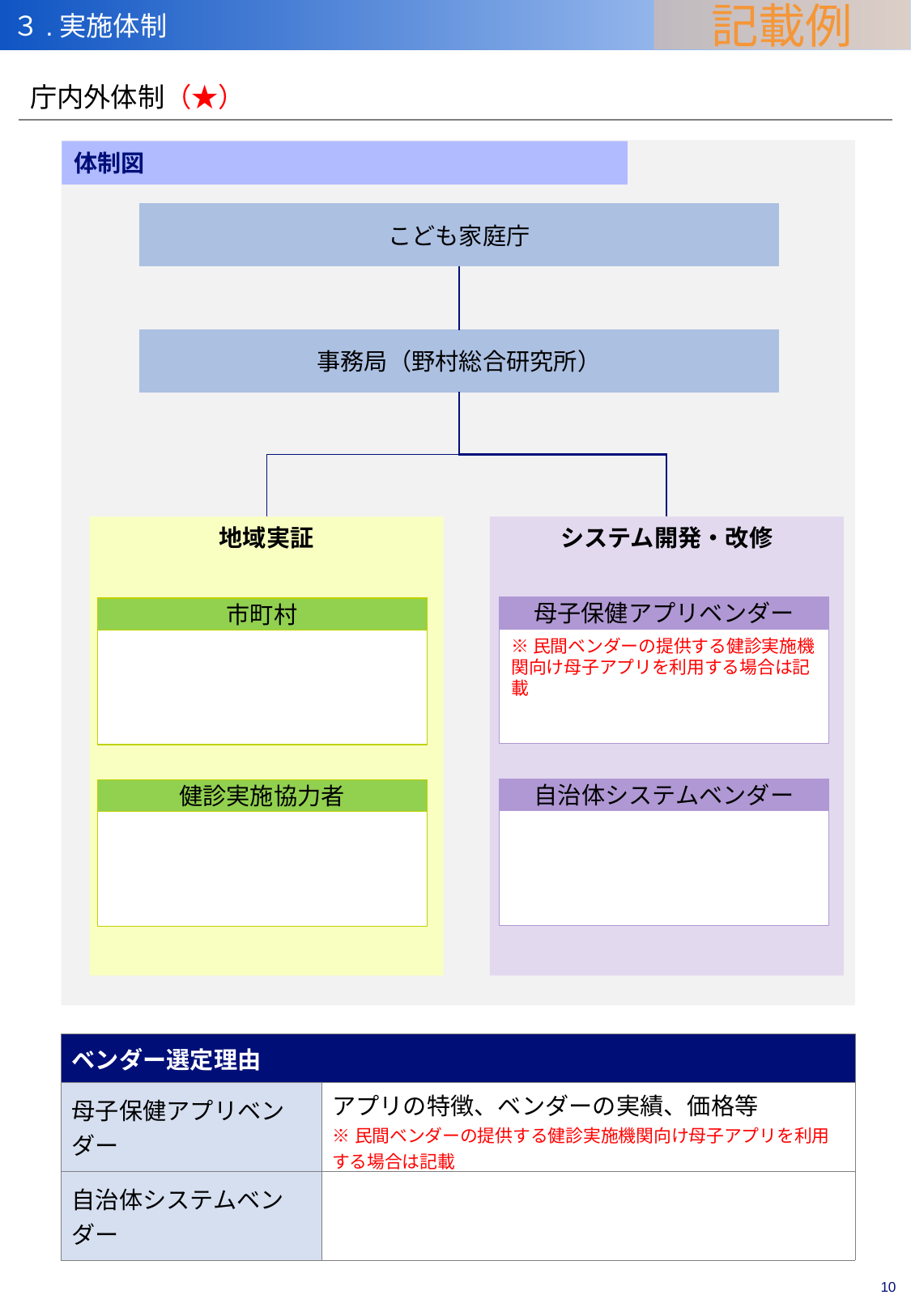

記載例
３.実施体制
庁内外体制（★）

体制図
こども家庭庁
事務局（野村総合研究所）
システム開発・改修
地域実証
母子保健アプリベンダー
市町村
※民間ベンダーの提供する健診実施機関向け母子アプリを利用する場合は記載

自治体システムベンダー
健診実施協力者

| ベンダー選定理由 |  |
| --- | --- |
| 母子保健アプリベンダー | アプリの特徴、ベンダーの実績、価格等 ※民間ベンダーの提供する健診実施機関向け母子アプリを利用する場合は記載 |
| 自治体システムベンダー |  |